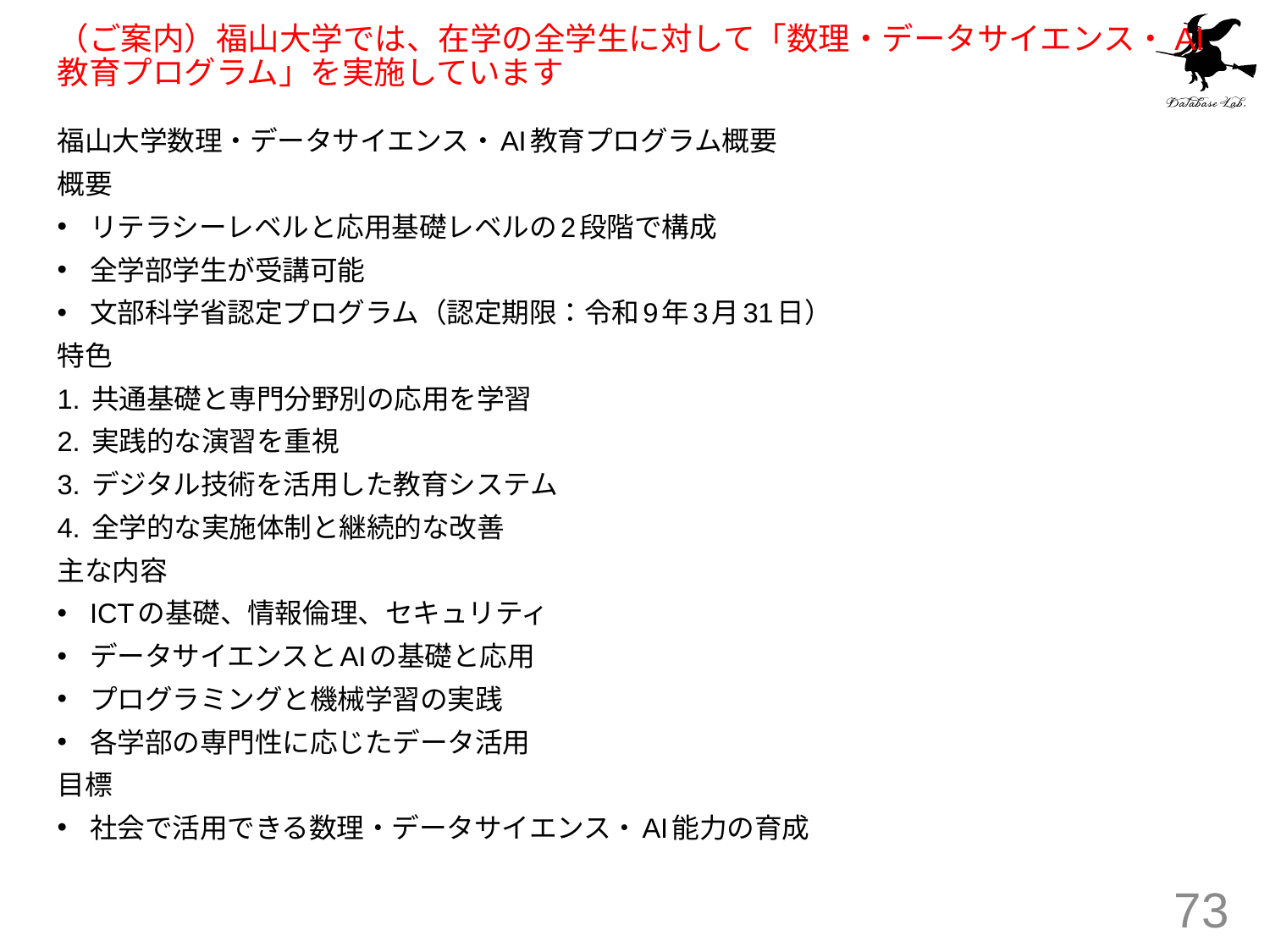

# （ご案内）福山大学では、在学の全学生に対して「数理・データサイエンス・AI教育プログラム」を実施しています
福山大学数理・データサイエンス・AI教育プログラム概要
概要
リテラシーレベルと応用基礎レベルの2段階で構成
全学部学生が受講可能
文部科学省認定プログラム（認定期限：令和9年3月31日）
特色
1. 共通基礎と専門分野別の応用を学習
2. 実践的な演習を重視
3. デジタル技術を活用した教育システム
4. 全学的な実施体制と継続的な改善
主な内容
ICTの基礎、情報倫理、セキュリティ
データサイエンスとAIの基礎と応用
プログラミングと機械学習の実践
各学部の専門性に応じたデータ活用
目標
社会で活用できる数理・データサイエンス・AI能力の育成

73